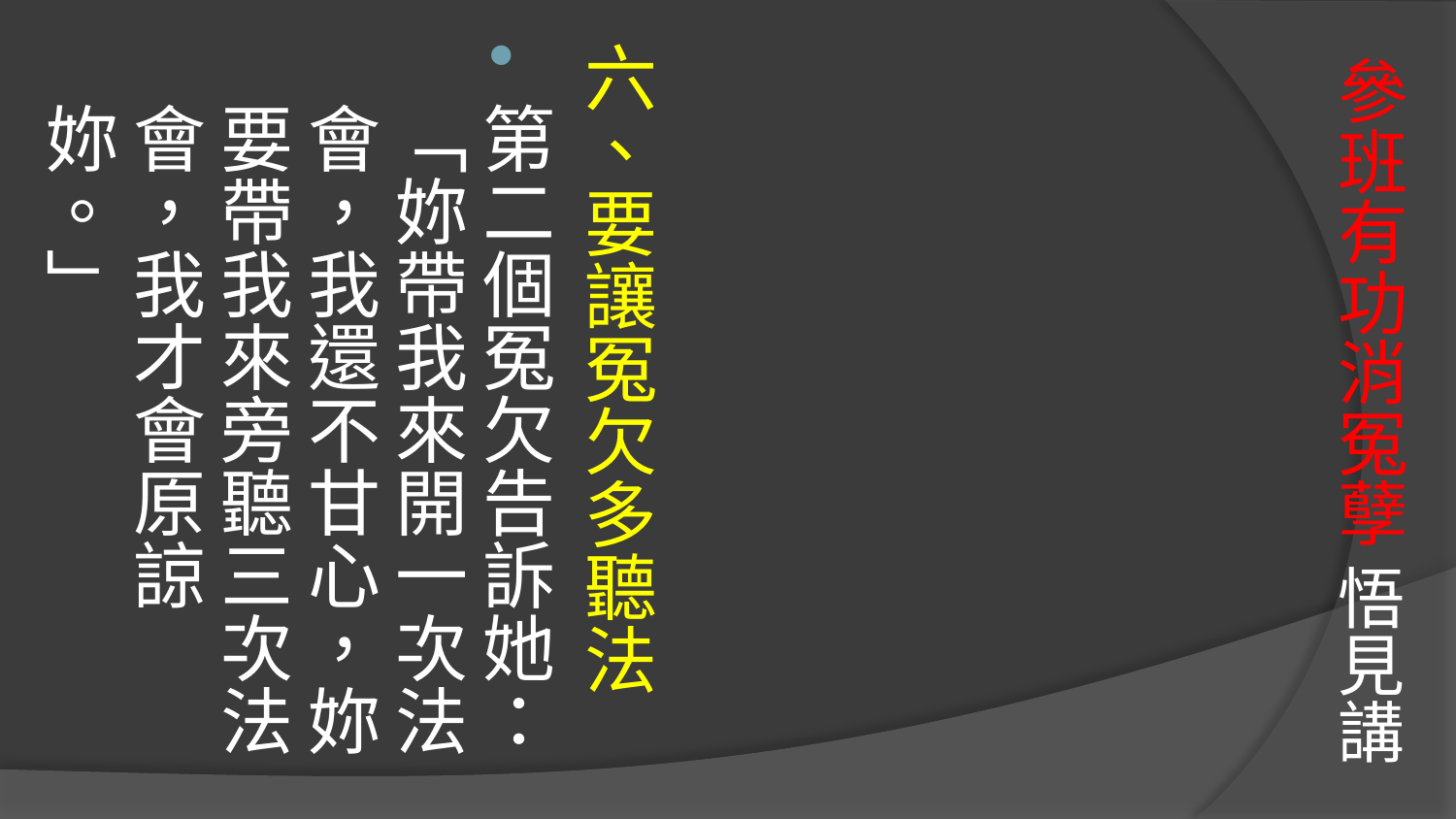

六、要讓冤欠多聽法
第二個冤欠告訴她：「妳帶我來開一次法會，我還不甘心，妳要帶我來旁聽三次法會，我才會原諒妳。」
# 參班有功消冤孽 悟見講